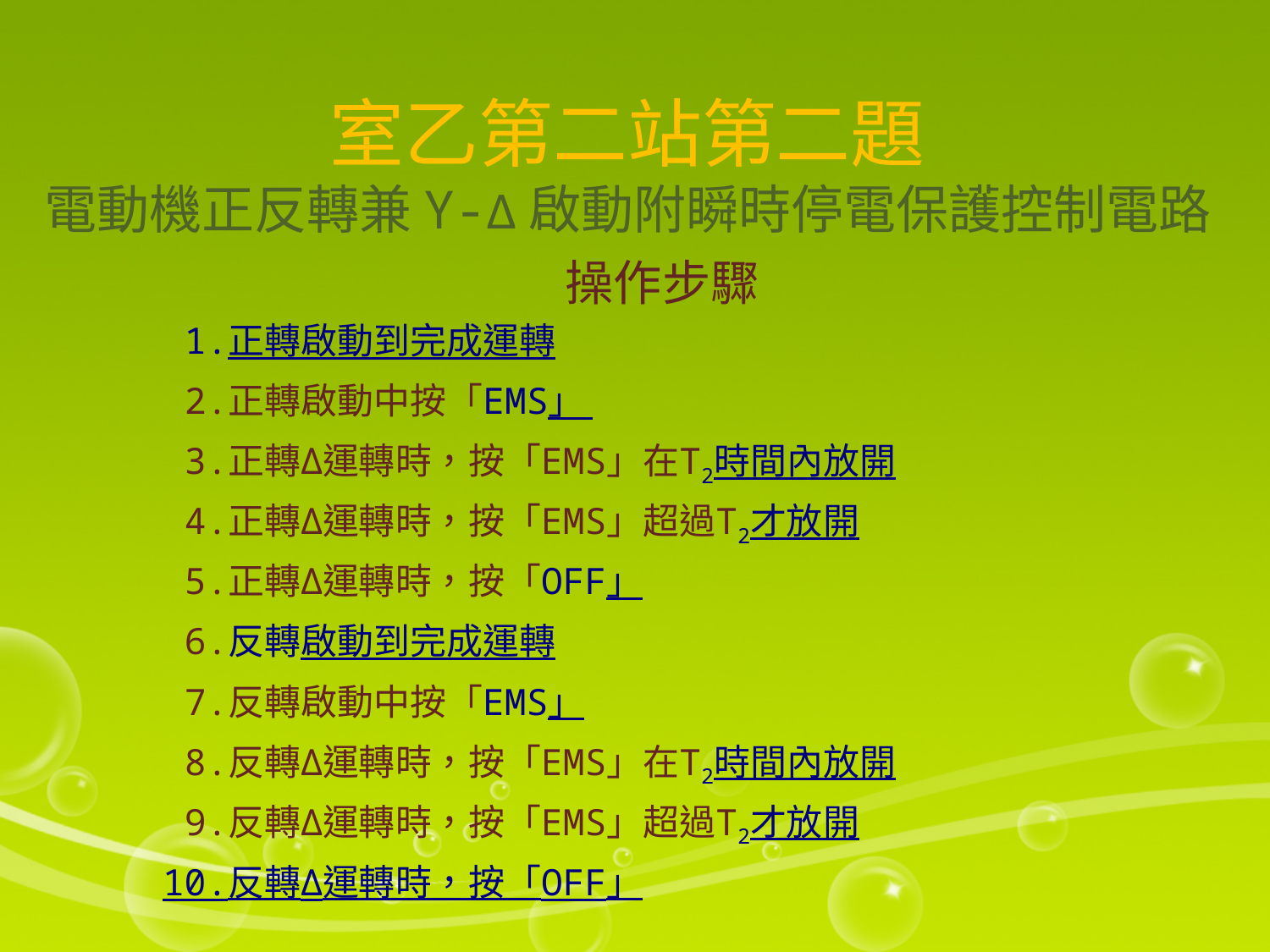

# 室乙第二站第二題 電動機正反轉兼Y-Δ啟動附瞬時停電保護控制電路
操作步驟
 1.正轉啟動到完成運轉
 2.正轉啟動中按「EMS」
 3.正轉Δ運轉時，按「EMS」在T2時間內放開
 4.正轉Δ運轉時，按「EMS」超過T2才放開
 5.正轉Δ運轉時，按「OFF」
 6.反轉啟動到完成運轉
 7.反轉啟動中按「EMS」
 8.反轉Δ運轉時，按「EMS」在T2時間內放開
 9.反轉Δ運轉時，按「EMS」超過T2才放開
10.反轉Δ運轉時，按「OFF」